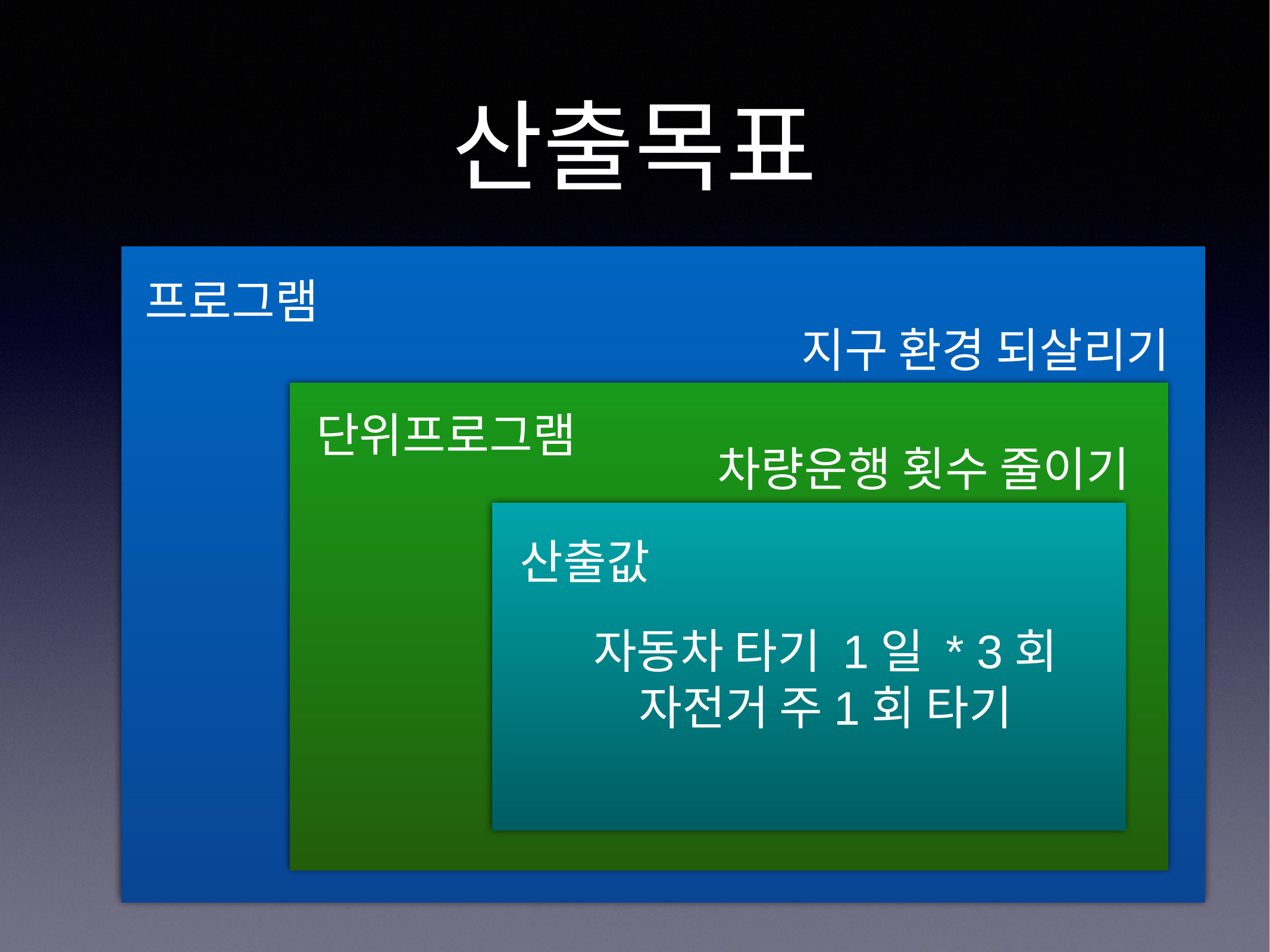

# 산출목표

프로그램
지구 환경 되살리기

단위프로그램
차량운행 횟수 줄이기

산출값
자동차 타기 1일 * 3회
자전거 주1회 타기